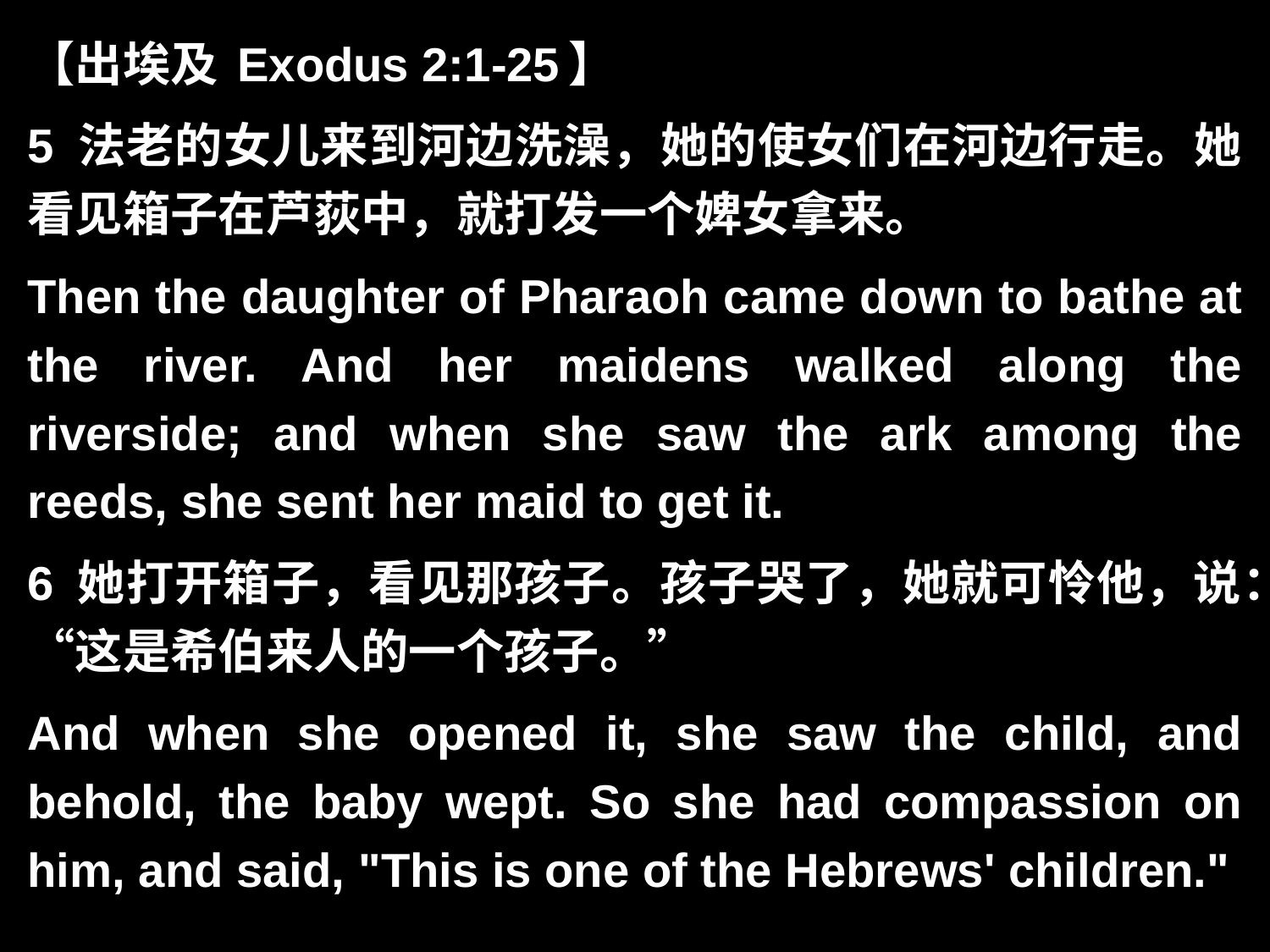

【出埃及 Exodus 2:1-25】
5 法老的女儿来到河边洗澡，她的使女们在河边行走。她看见箱子在芦荻中，就打发一个婢女拿来。
Then the daughter of Pharaoh came down to bathe at the river. And her maidens walked along the riverside; and when she saw the ark among the reeds, she sent her maid to get it.
6 她打开箱子，看见那孩子。孩子哭了，她就可怜他，说：“这是希伯来人的一个孩子。”
And when she opened it, she saw the child, and behold, the baby wept. So she had compassion on him, and said, "This is one of the Hebrews' children."